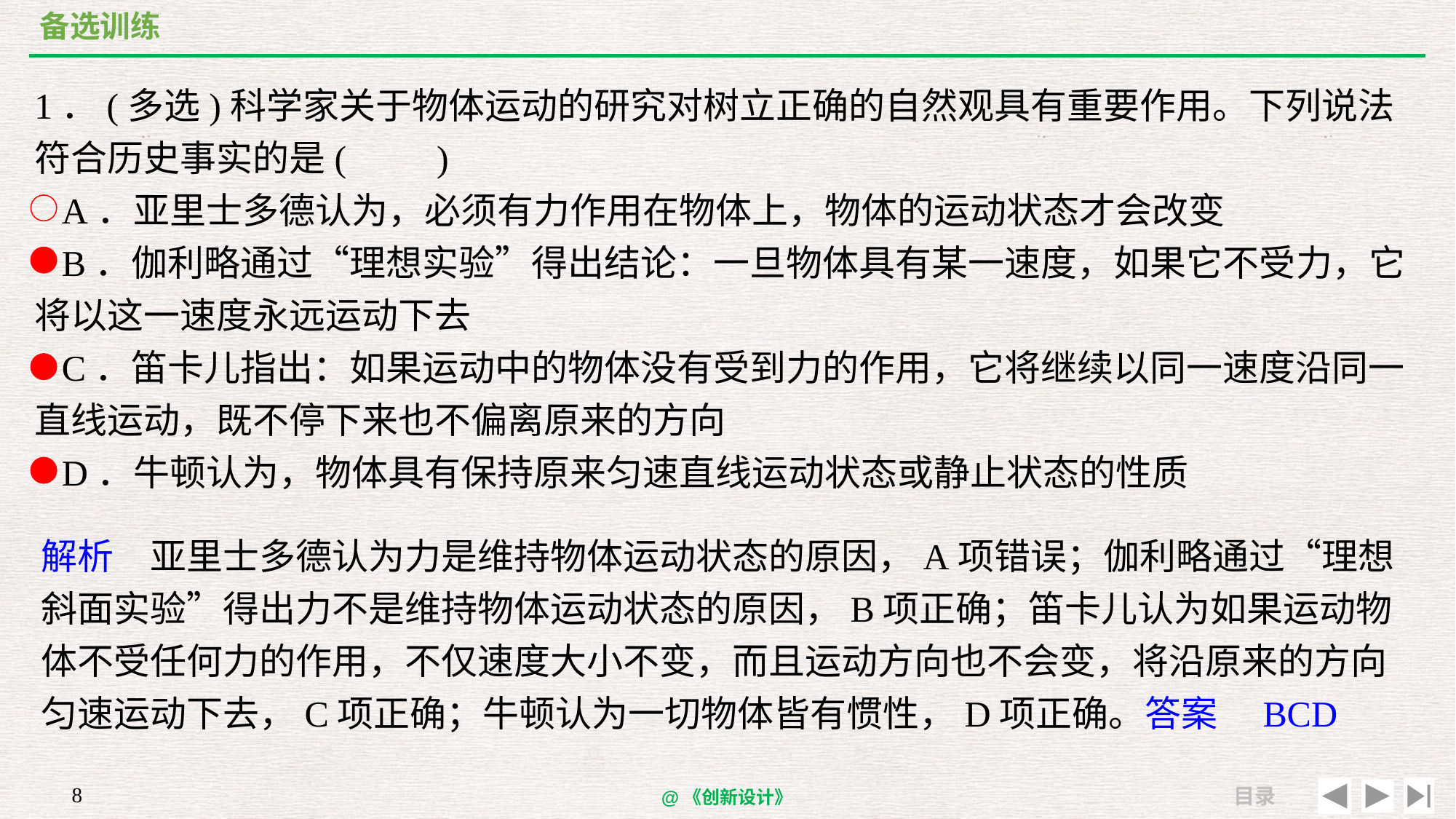

# 备选训练
1．(多选)科学家关于物体运动的研究对树立正确的自然观具有重要作用。下列说法符合历史事实的是(　　)
   A．亚里士多德认为，必须有力作用在物体上，物体的运动状态才会改变
   B．伽利略通过“理想实验”得出结论：一旦物体具有某一速度，如果它不受力，它将以这一速度永远运动下去
   C．笛卡儿指出：如果运动中的物体没有受到力的作用，它将继续以同一速度沿同一直线运动，既不停下来也不偏离原来的方向
   D．牛顿认为，物体具有保持原来匀速直线运动状态或静止状态的性质

解析　亚里士多德认为力是维持物体运动状态的原因，A项错误；伽利略通过“理想斜面实验”得出力不是维持物体运动状态的原因，B项正确；笛卡儿认为如果运动物体不受任何力的作用，不仅速度大小不变，而且运动方向也不会变，将沿原来的方向匀速运动下去，C项正确；牛顿认为一切物体皆有惯性，D项正确。答案　BCD